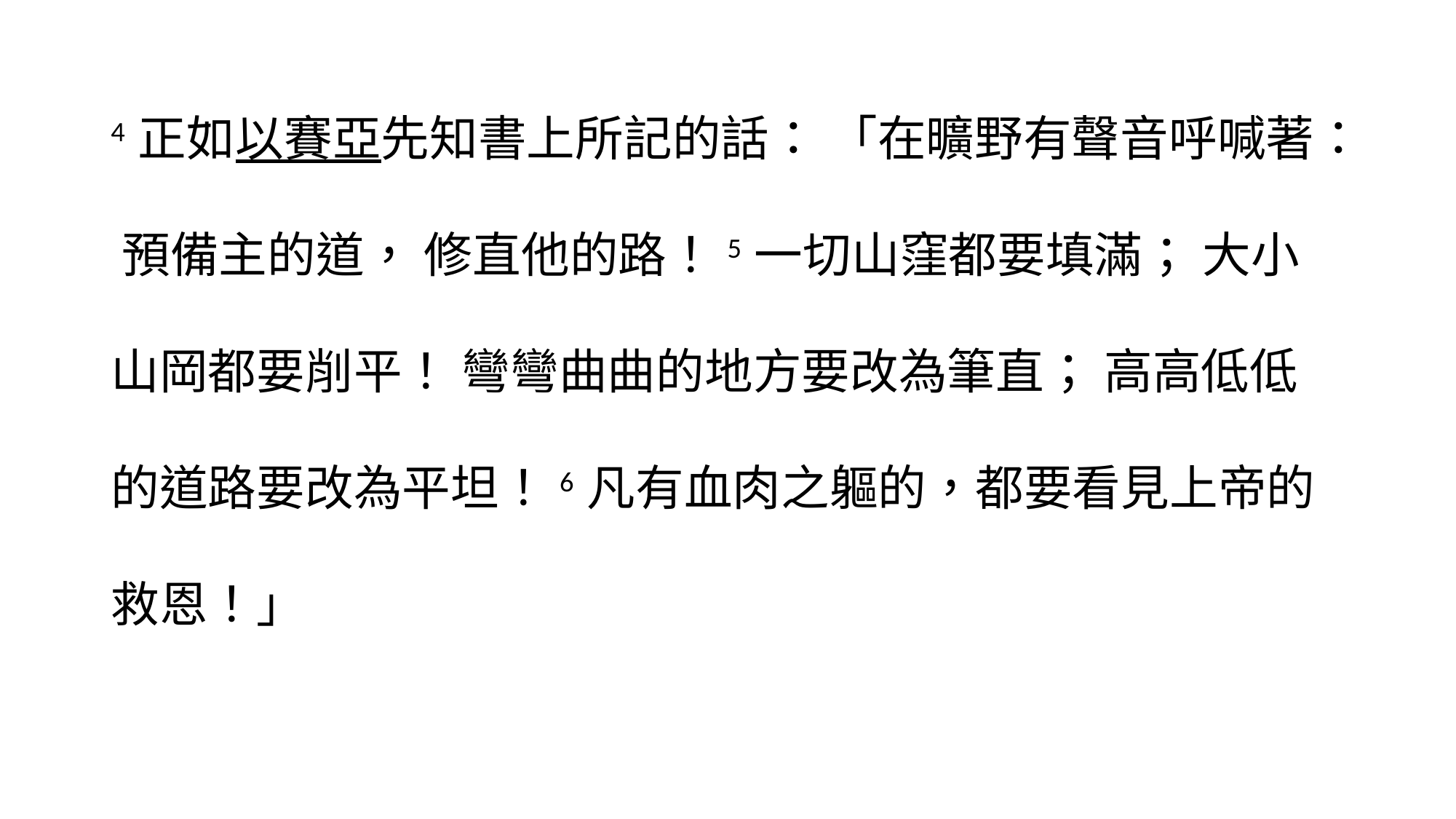

4 正如以賽亞先知書上所記的話： 「在曠野有聲音呼喊著： 預備主的道， 修直他的路！5 一切山窪都要填滿； 大小山岡都要削平！ 彎彎曲曲的地方要改為筆直； 高高低低的道路要改為平坦！6 凡有血肉之軀的，都要看見上帝的救恩！」